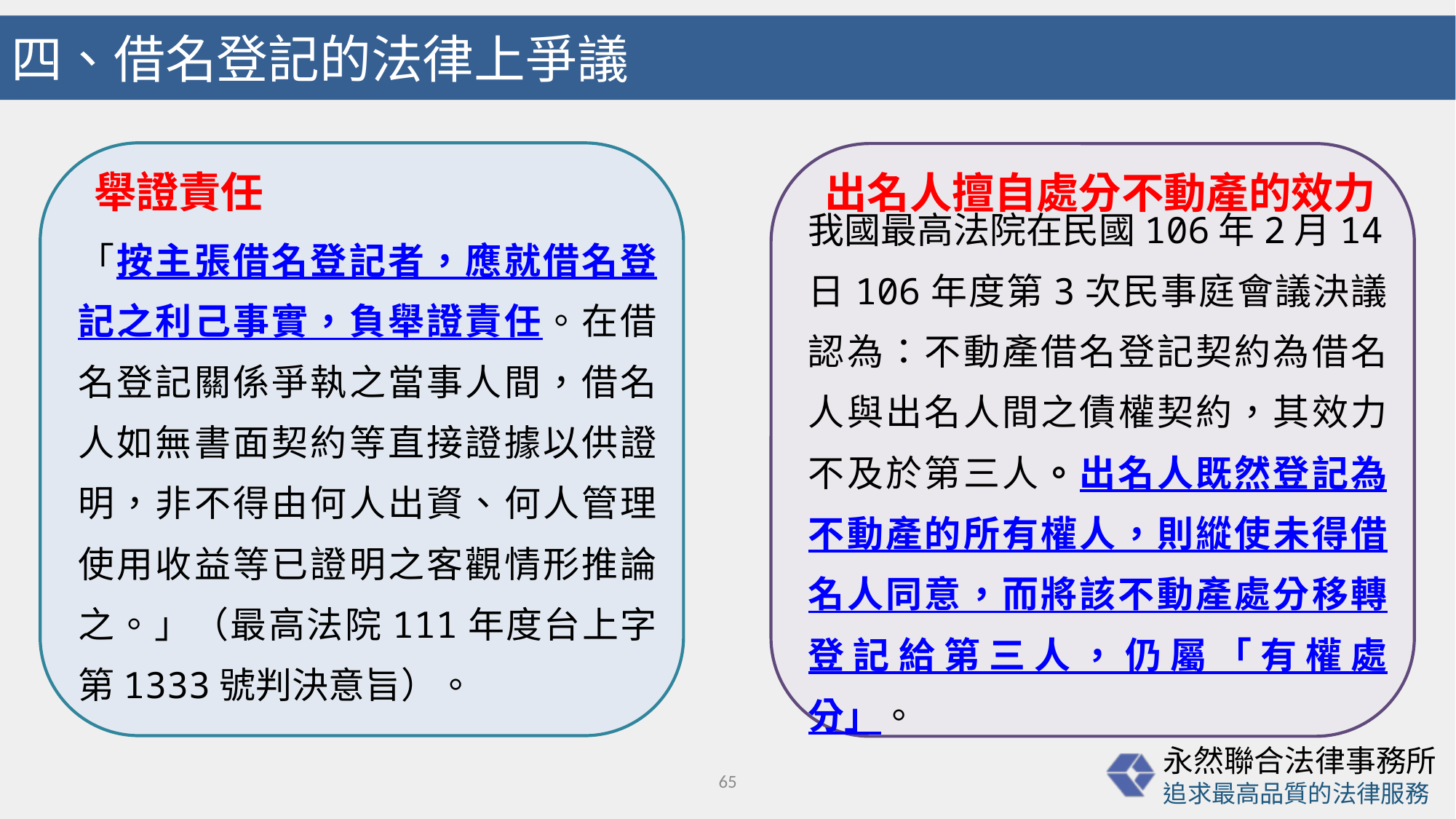

# 四、借名登記的法律上爭議

舉證責任
出名人擅自處分不動產的效力
「按主張借名登記者，應就借名登記之利己事實，負舉證責任。在借名登記關係爭執之當事人間，借名人如無書面契約等直接證據以供證明，非不得由何人出資、何人管理使用收益等已證明之客觀情形推論之。」（最高法院111年度台上字第1333號判決意旨）。
我國最高法院在民國106年2月14日106年度第3次民事庭會議決議認為：不動產借名登記契約為借名人與出名人間之債權契約，其效力不及於第三人。出名人既然登記為不動產的所有權人，則縱使未得借名人同意，而將該不動產處分移轉登記給第三人，仍屬「有權處分」。
65